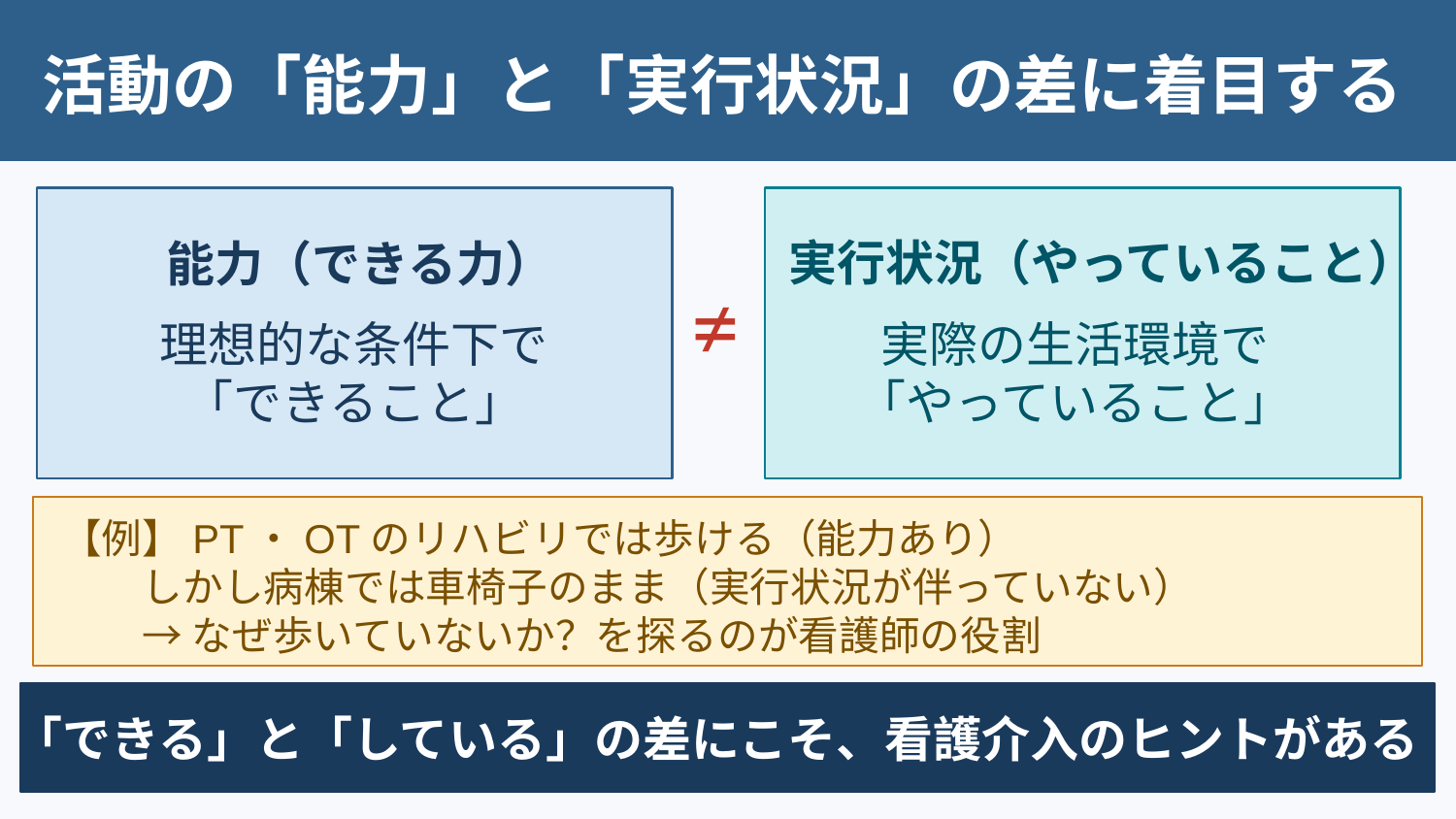

活動の「能力」と「実行状況」の差に着目する

実行状況（やっていること）
能力（できる力）
≠
理想的な条件下で
「できること」
実際の生活環境で
「やっていること」

【例】PT・OTのリハビリでは歩ける（能力あり）
　　しかし病棟では車椅子のまま（実行状況が伴っていない）
　　→ なぜ歩いていないか？を探るのが看護師の役割

「できる」と「している」の差にこそ、看護介入のヒントがある